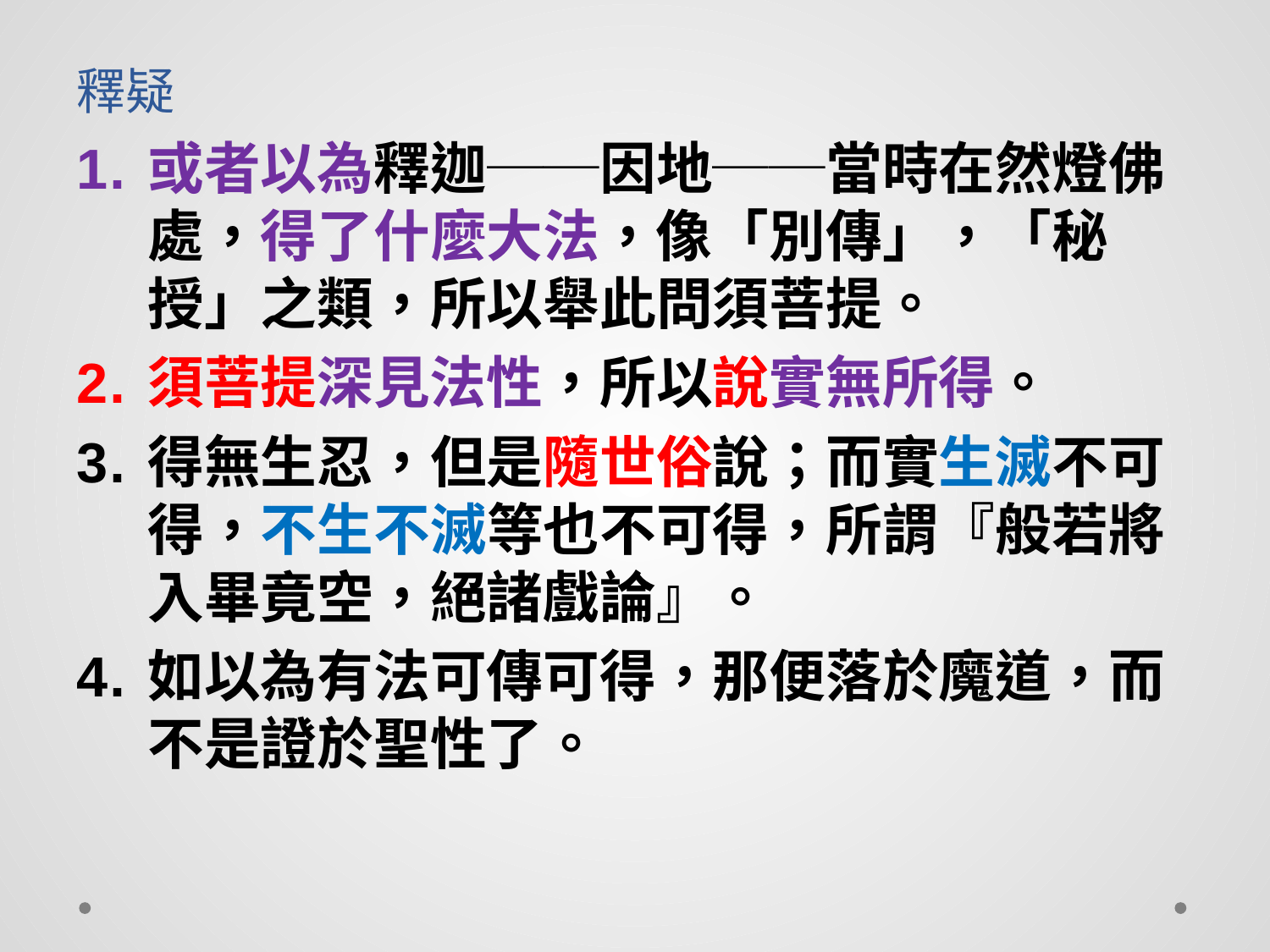

# 釋疑
或者以為釋迦──因地──當時在然燈佛處，得了什麼大法，像「別傳」，「秘授」之類，所以舉此問須菩提。
須菩提深見法性，所以說實無所得。
得無生忍，但是隨世俗說；而實生滅不可得，不生不滅等也不可得，所謂『般若將入畢竟空，絕諸戲論』。
如以為有法可傳可得，那便落於魔道，而不是證於聖性了。